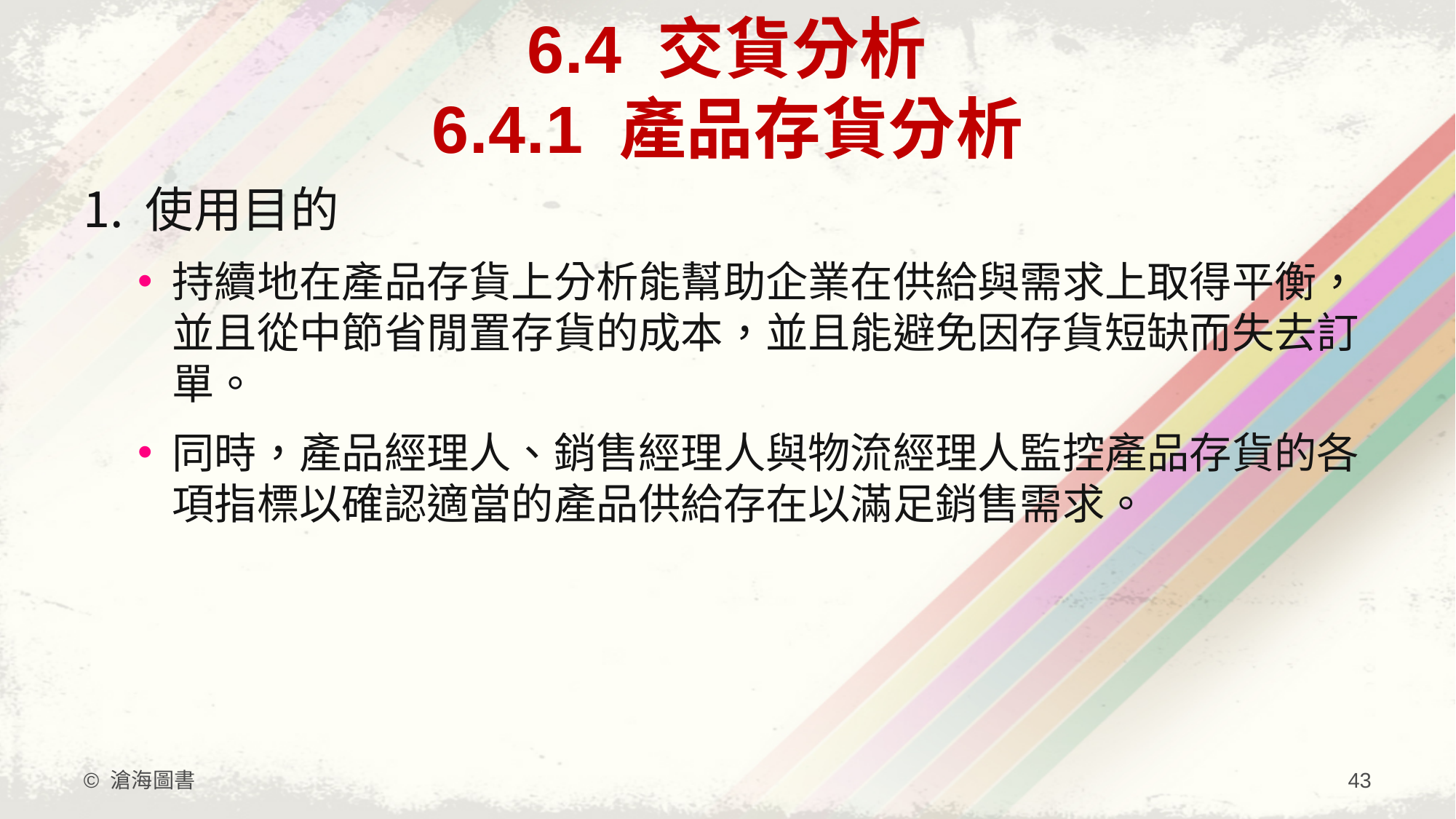

# 6.4 交貨分析 6.4.1 產品存貨分析
使用目的
持續地在產品存貨上分析能幫助企業在供給與需求上取得平衡，並且從中節省閒置存貨的成本，並且能避免因存貨短缺而失去訂單。
同時，產品經理人、銷售經理人與物流經理人監控產品存貨的各項指標以確認適當的產品供給存在以滿足銷售需求。
© 滄海圖書
43